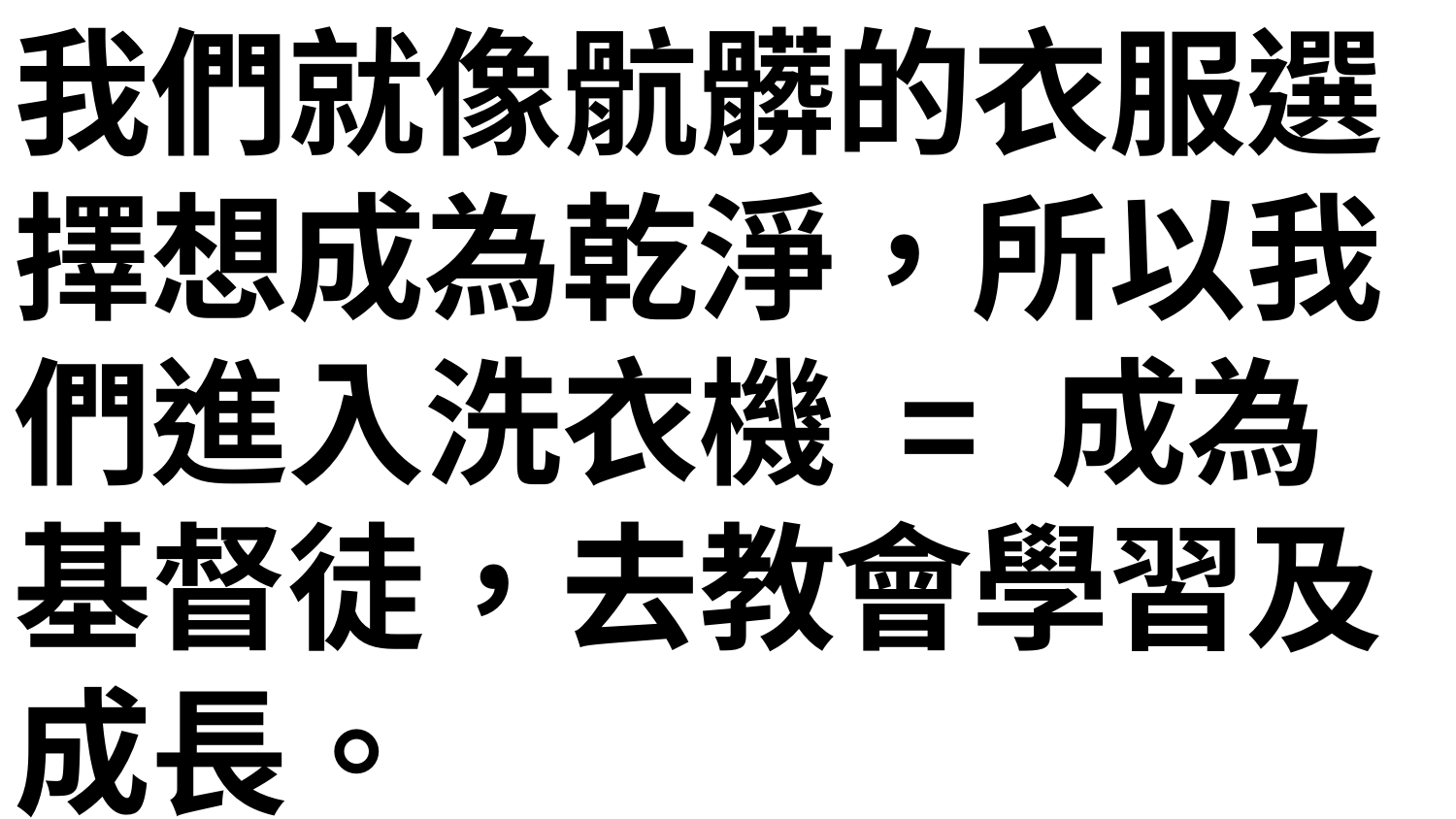

我們就像骯髒的衣服選擇想成為乾淨，所以我們進入洗衣機 = 成為基督徒，去教會學習及成長。